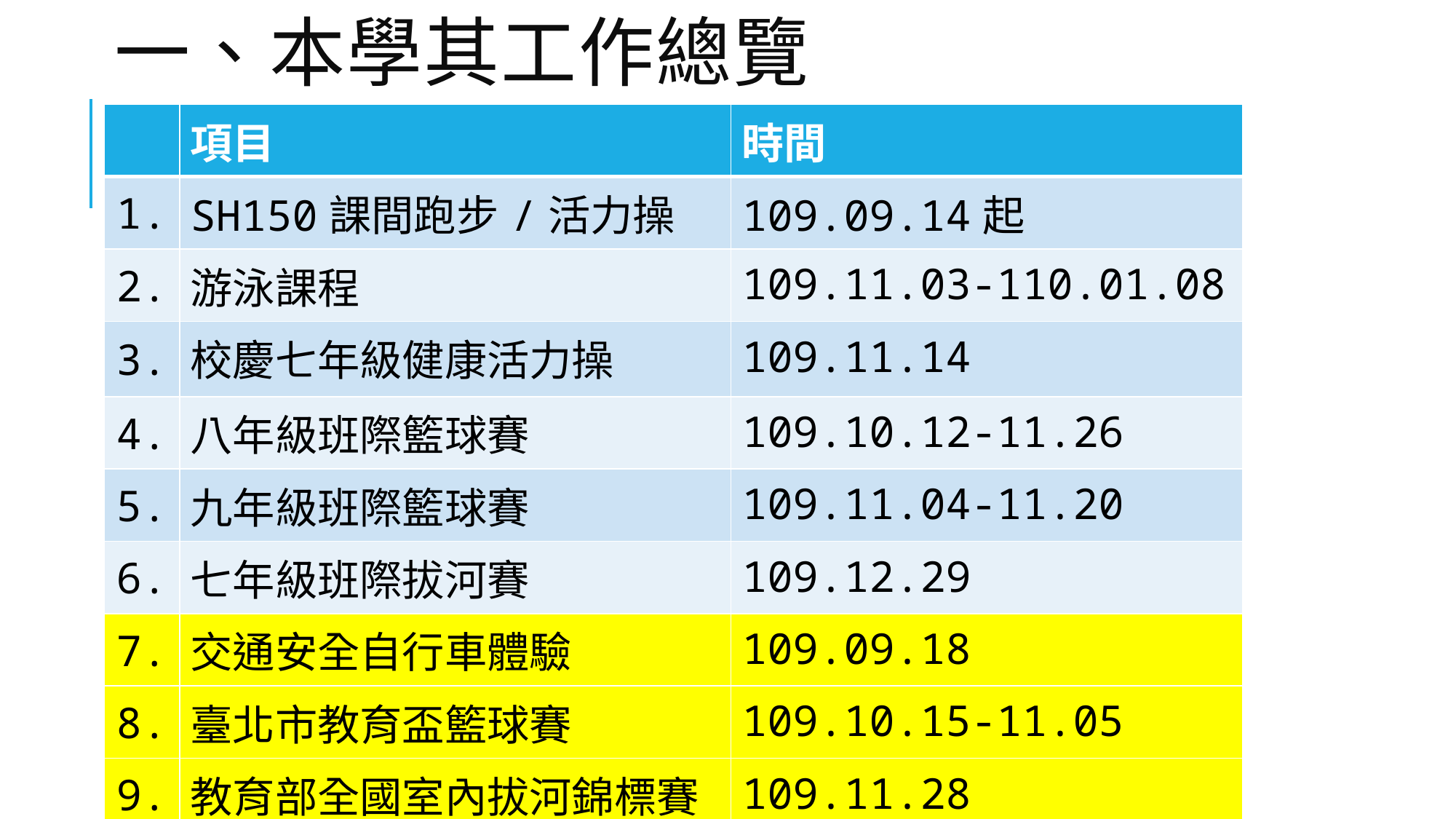

# 一、本學其工作總覽
|  | 項目 | 時間 |
| --- | --- | --- |
| 1. | SH150課間跑步/活力操 | 109.09.14起 |
| 2. | 游泳課程 | 109.11.03-110.01.08 |
| 3. | 校慶七年級健康活力操 | 109.11.14 |
| 4. | 八年級班際籃球賽 | 109.10.12-11.26 |
| 5. | 九年級班際籃球賽 | 109.11.04-11.20 |
| 6. | 七年級班際拔河賽 | 109.12.29 |
| 7. | 交通安全自行車體驗 | 109.09.18 |
| 8. | 臺北市教育盃籃球賽 | 109.10.15-11.05 |
| 9. | 教育部全國室內拔河錦標賽 | 109.11.28 |
| 10. | 全國籃球乙級聯賽 | 109.12.14-12.21 |